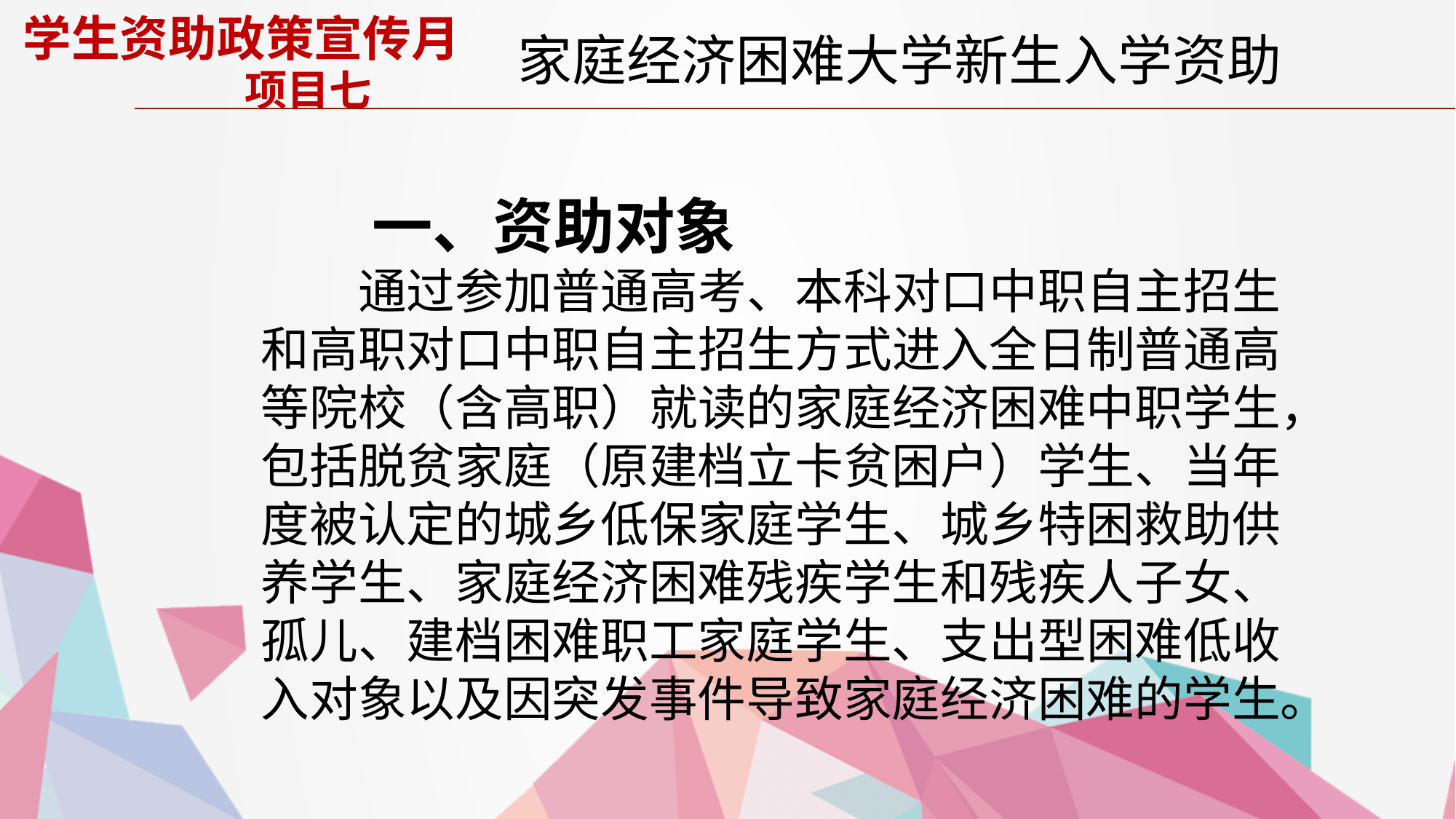

# 学生资助政策宣传月 项目七
   家庭经济困难大学新生入学资助

       一、资助对象
　　通过参加普通高考、本科对口中职自主招生和高职对口中职自主招生方式进入全日制普通高等院校（含高职）就读的家庭经济困难中职学生，包括脱贫家庭（原建档立卡贫困户）学生、当年度被认定的城乡低保家庭学生、城乡特困救助供养学生、家庭经济困难残疾学生和残疾人子女、孤儿、建档困难职工家庭学生、支出型困难低收入对象以及因突发事件导致家庭经济困难的学生。